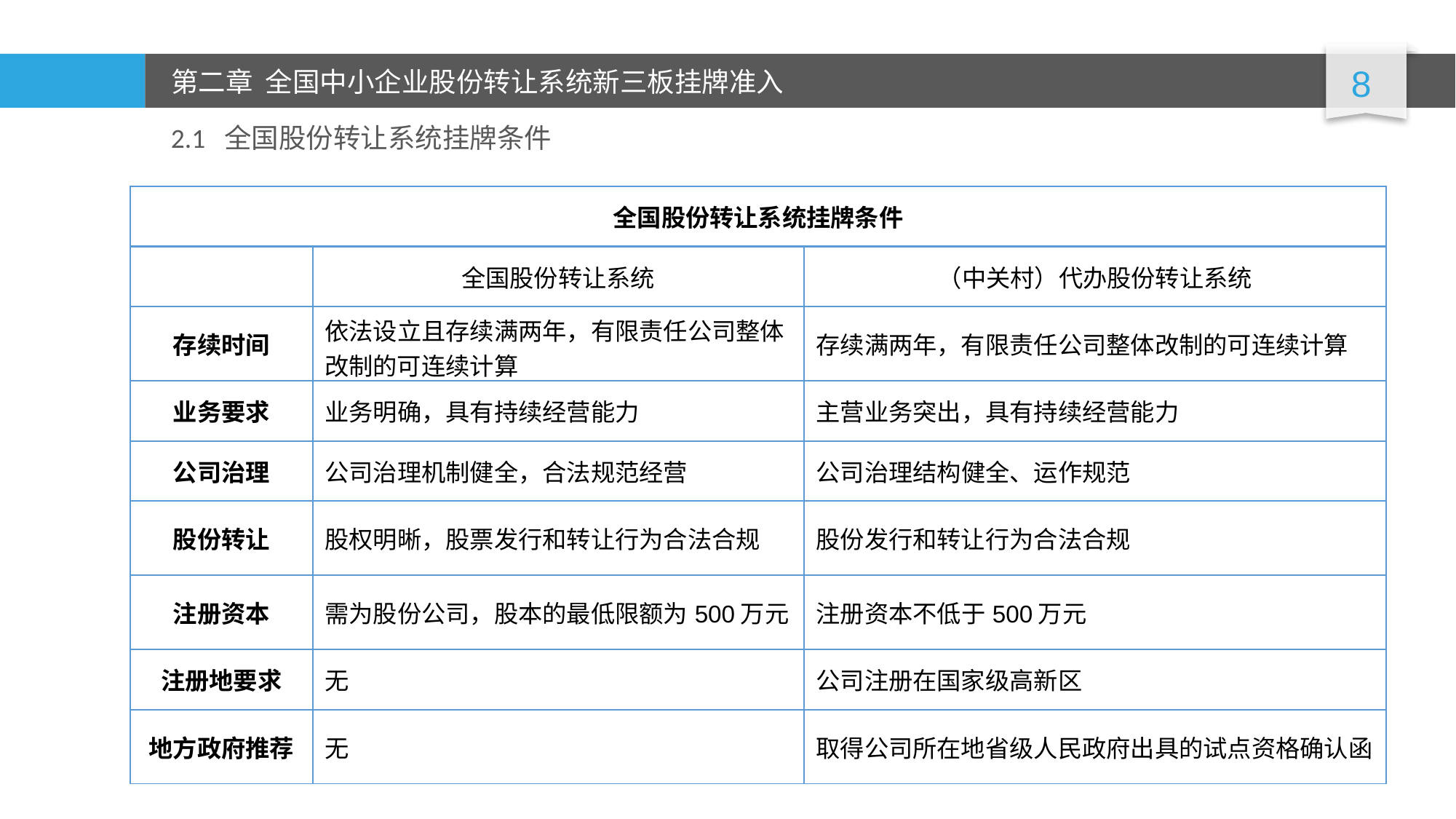

2.1  全国股份转让系统挂牌条件
| 全国股份转让系统挂牌条件 |  |  |
| --- | --- | --- |
|  | 全国股份转让系统 | （中关村）代办股份转让系统 |
| 存续时间 | 依法设立且存续满两年，有限责任公司整体改制的可连续计算 | 存续满两年，有限责任公司整体改制的可连续计算 |
| 业务要求 | 业务明确，具有持续经营能力 | 主营业务突出，具有持续经营能力 |
| 公司治理 | 公司治理机制健全，合法规范经营 | 公司治理结构健全、运作规范 |
| 股份转让 | 股权明晰，股票发行和转让行为合法合规 | 股份发行和转让行为合法合规 |
| 注册资本 | 需为股份公司，股本的最低限额为500万元 | 注册资本不低于500万元 |
| 注册地要求 | 无 | 公司注册在国家级高新区 |
| 地方政府推荐 | 无 | 取得公司所在地省级人民政府出具的试点资格确认函 |